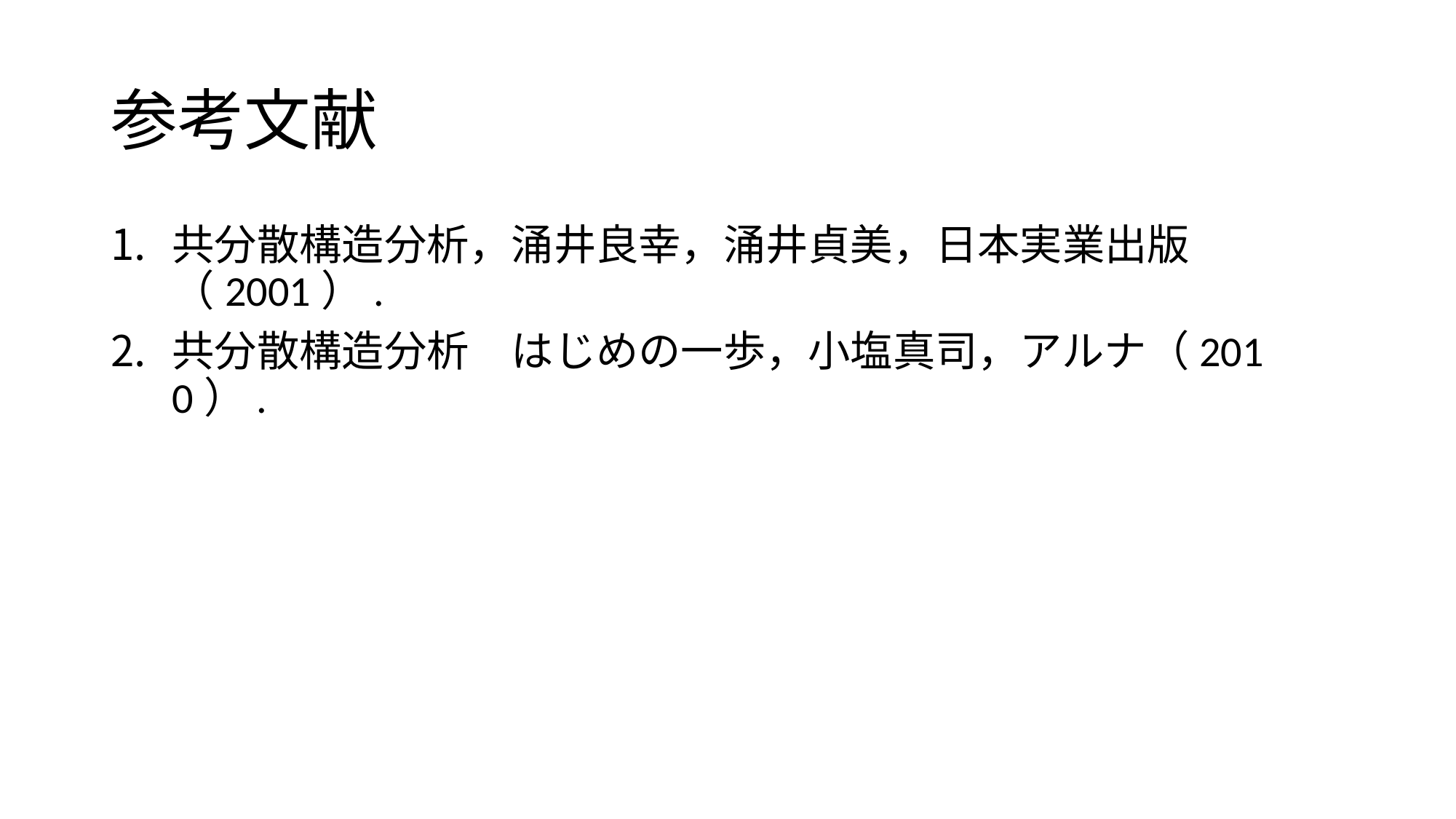

# 参考文献
共分散構造分析，涌井良幸，涌井貞美，日本実業出版（2001）.
共分散構造分析　はじめの一歩，小塩真司，アルナ（2010）.